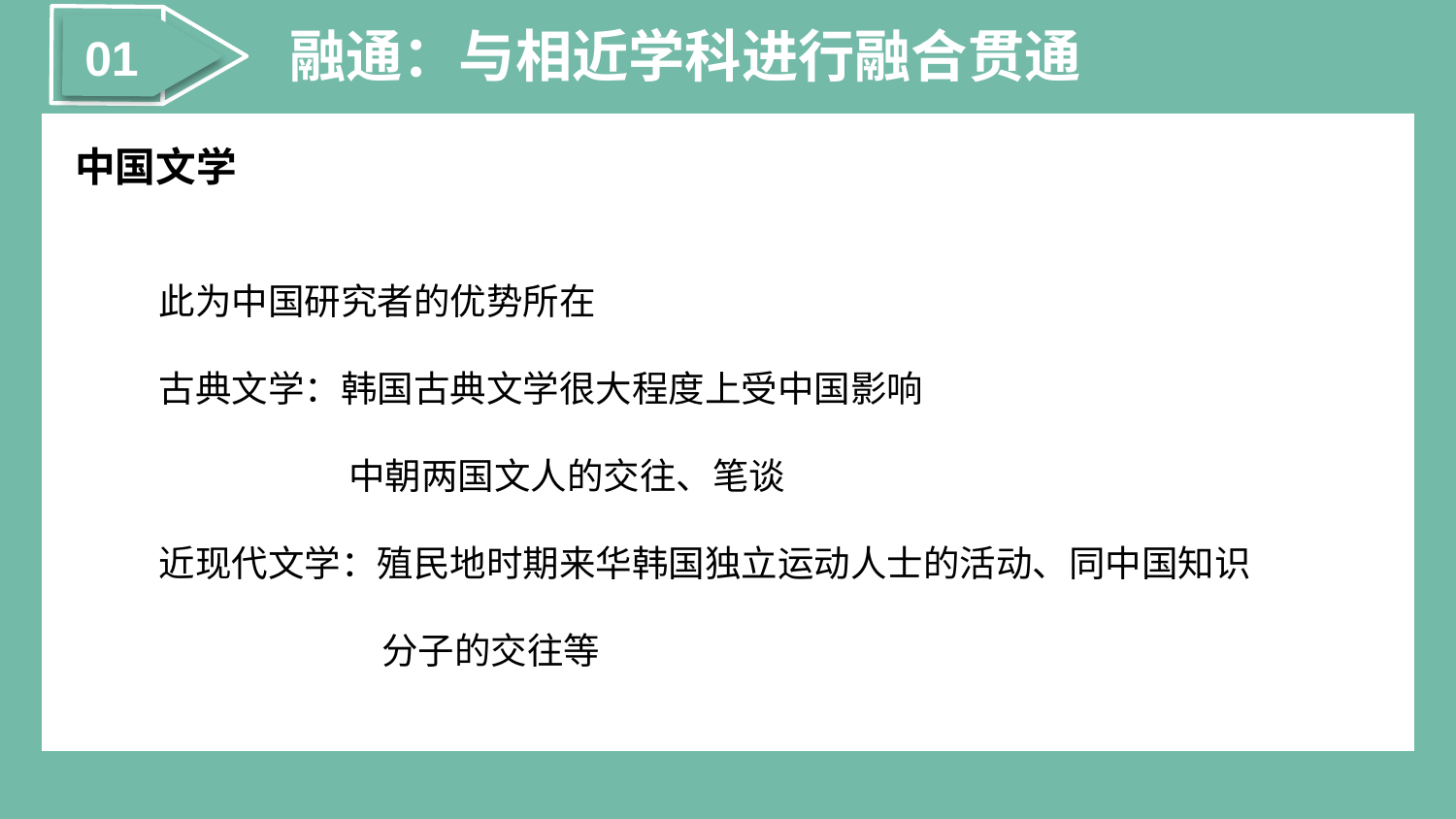

01
融通：与相近学科进行融合贯通
中国文学
此为中国研究者的优势所在
古典文学：韩国古典文学很大程度上受中国影响
                      中朝两国文人的交往、笔谈
近现代文学：殖民地时期来华韩国独立运动人士的活动、同中国知识
                          分子的交往等